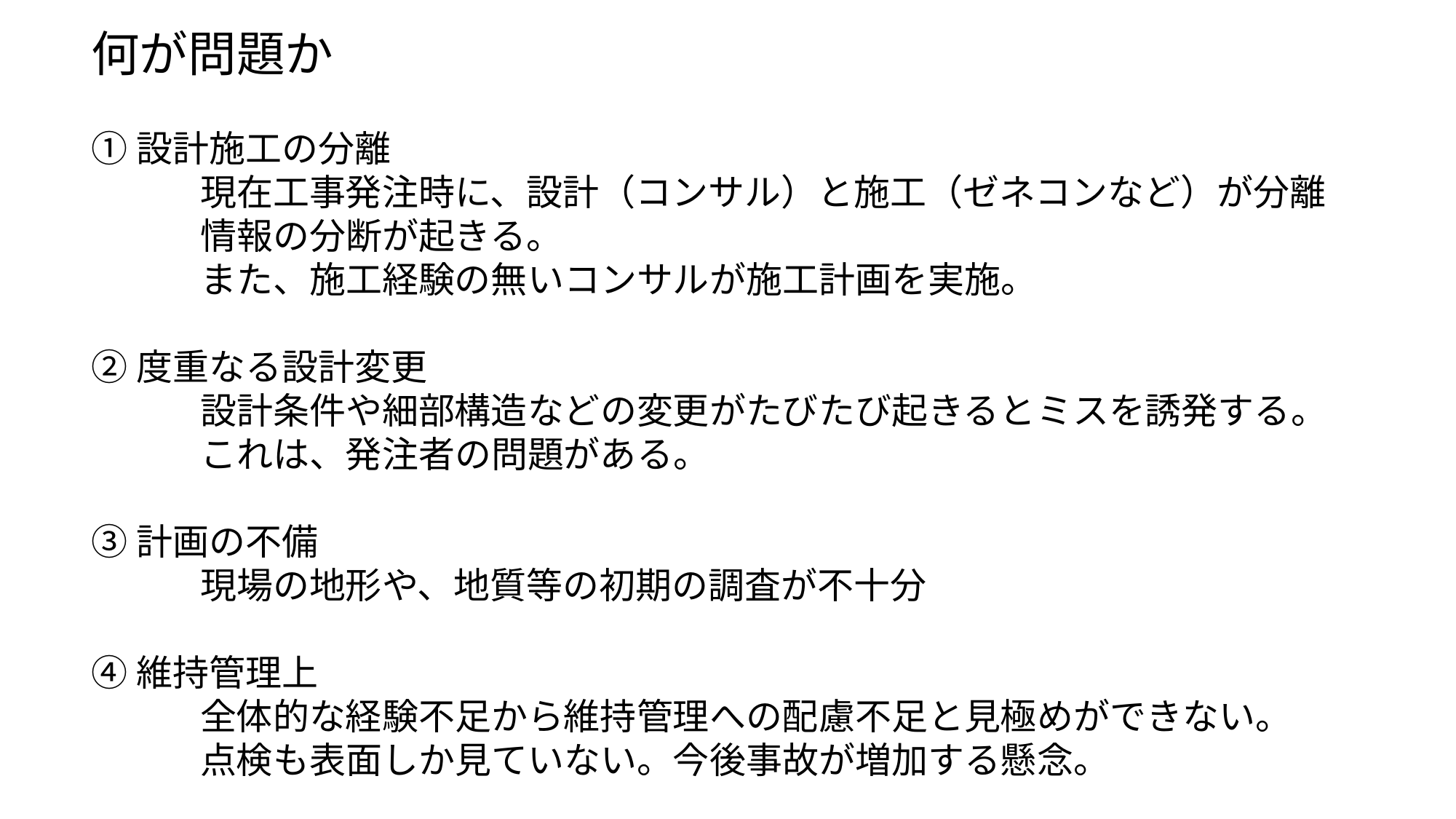

何が問題か

①設計施工の分離
　　　現在工事発注時に、設計（コンサル）と施工（ゼネコンなど）が分離
　　　情報の分断が起きる。
　　　また、施工経験の無いコンサルが施工計画を実施。

②度重なる設計変更
　　　設計条件や細部構造などの変更がたびたび起きるとミスを誘発する。
　　　これは、発注者の問題がある。

③計画の不備
　　　現場の地形や、地質等の初期の調査が不十分

④維持管理上
　　　全体的な経験不足から維持管理への配慮不足と見極めができない。
　　　点検も表面しか見ていない。今後事故が増加する懸念。